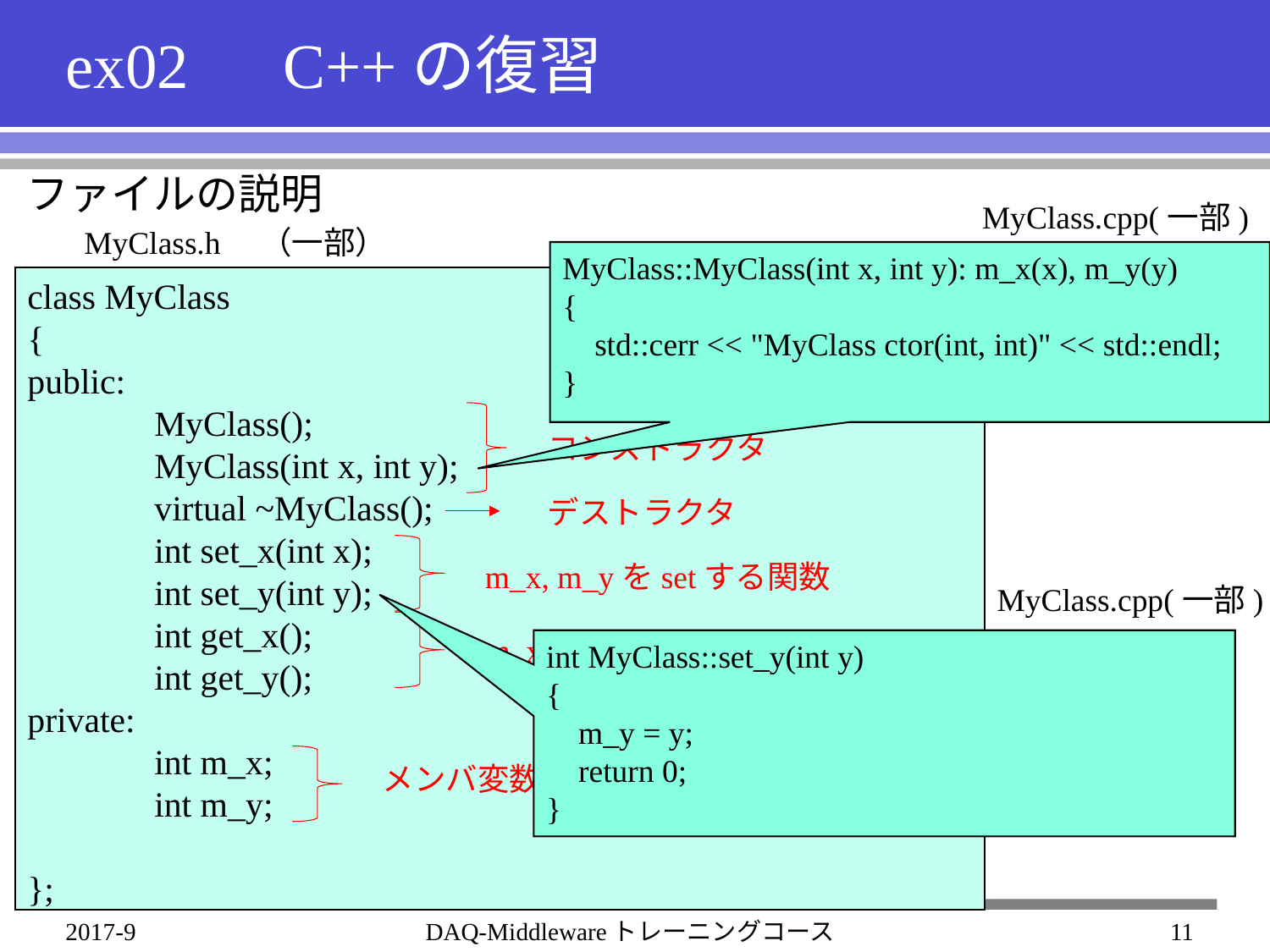

# ex02　C++の復習
ファイルの説明

MyClass.cpp(一部)
MyClass.h　（一部）
MyClass::MyClass(int x, int y): m_x(x), m_y(y)
{
    std::cerr << "MyClass ctor(int, int)" << std::endl;
}
class MyClass
{
public:
	MyClass();
	MyClass(int x, int y);
	virtual ~MyClass();
	int set_x(int x);
	int set_y(int y);
	int get_x();
	int get_y();
private:
	int m_x;
	int m_y;

};

コンストラクタ
デストラクタ

m_x, m_yをsetする関数
MyClass.cpp(一部)

m_x, m_yを返す関数
int MyClass::set_y(int y)
{
    m_y = y;
    return 0;
}

メンバ変数
2017-9
DAQ-Middlewareトレーニングコース
11